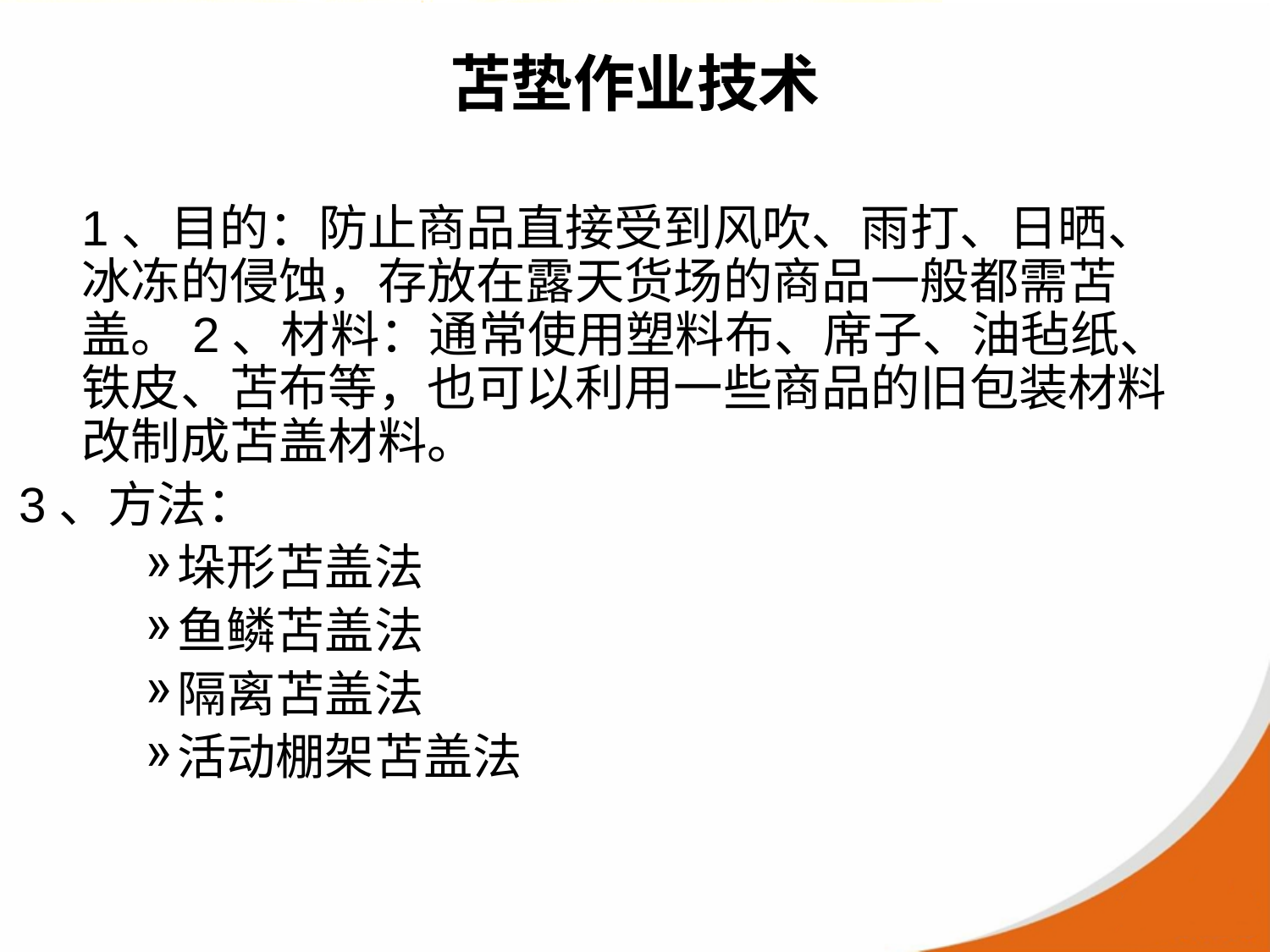

# 苫垫作业技术
1、目的：防止商品直接受到风吹、雨打、日晒、冰冻的侵蚀，存放在露天货场的商品一般都需苫盖。2、材料：通常使用塑料布、席子、油毡纸、铁皮、苫布等，也可以利用一些商品的旧包装材料改制成苫盖材料。
       3、方法：
垛形苫盖法
鱼鳞苫盖法
隔离苫盖法
活动棚架苫盖法